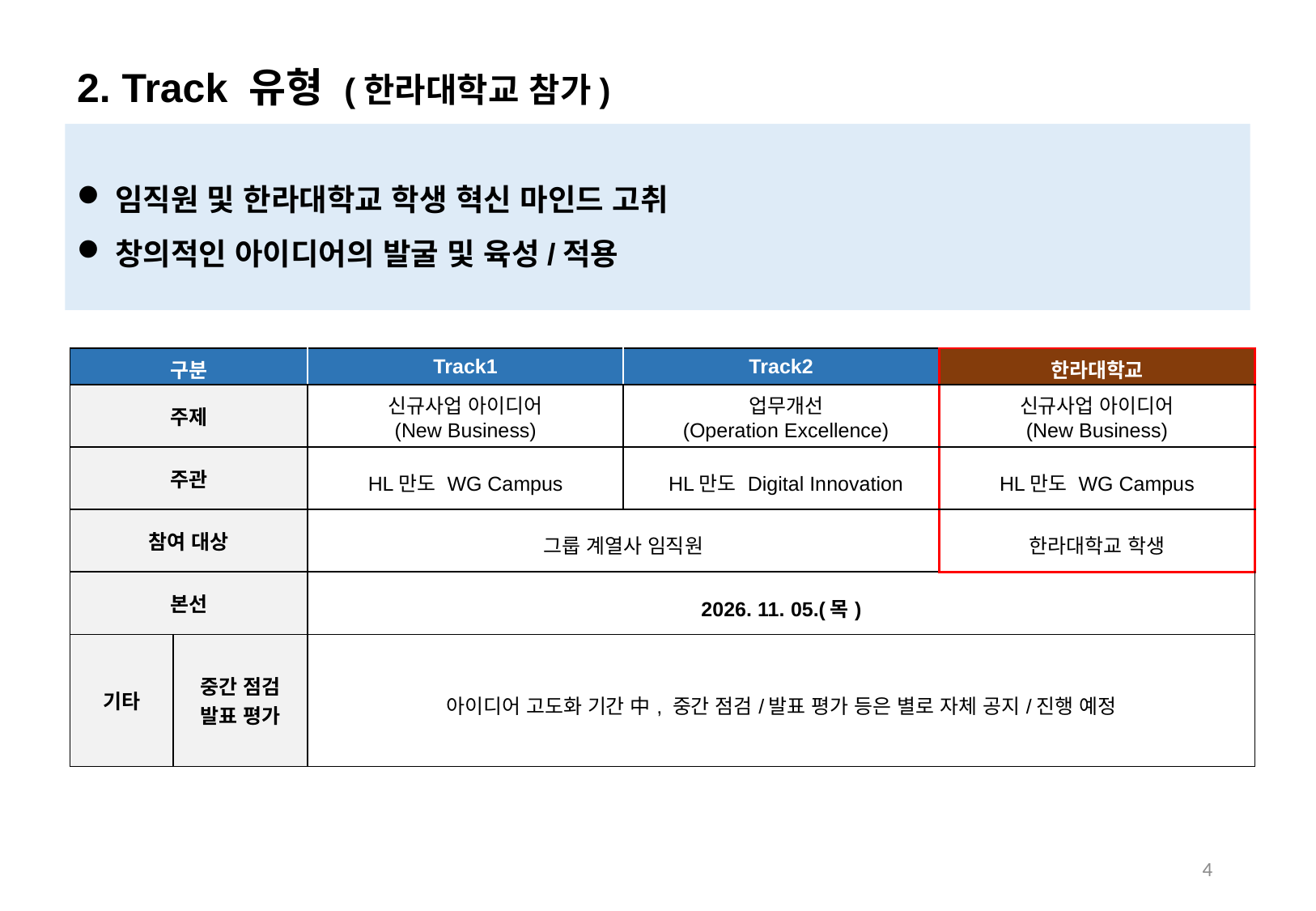

2. Track 유형 (한라대학교 참가)
임직원 및 한라대학교 학생 혁신 마인드 고취
창의적인 아이디어의 발굴 및 육성/적용
| 구분 |  | Track1 | Track2 | 한라대학교 |
| --- | --- | --- | --- | --- |
| 주제 |  | 신규사업 아이디어 (New Business) | 업무개선 (Operation Excellence) | 신규사업 아이디어 (New Business) |
| 주관 |  | HL만도 WG Campus | HL만도 Digital Innovation | HL만도 WG Campus |
| 참여 대상 |  | 그룹 계열사 임직원 |  | 한라대학교 학생 |
| 본선 |  | 2026. 11. 05.(목) |  |  |
| 기타 | 중간 점검 발표 평가 | 아이디어 고도화 기간 中, 중간 점검/발표 평가 등은 별로 자체 공지/진행 예정 |  |  |
4